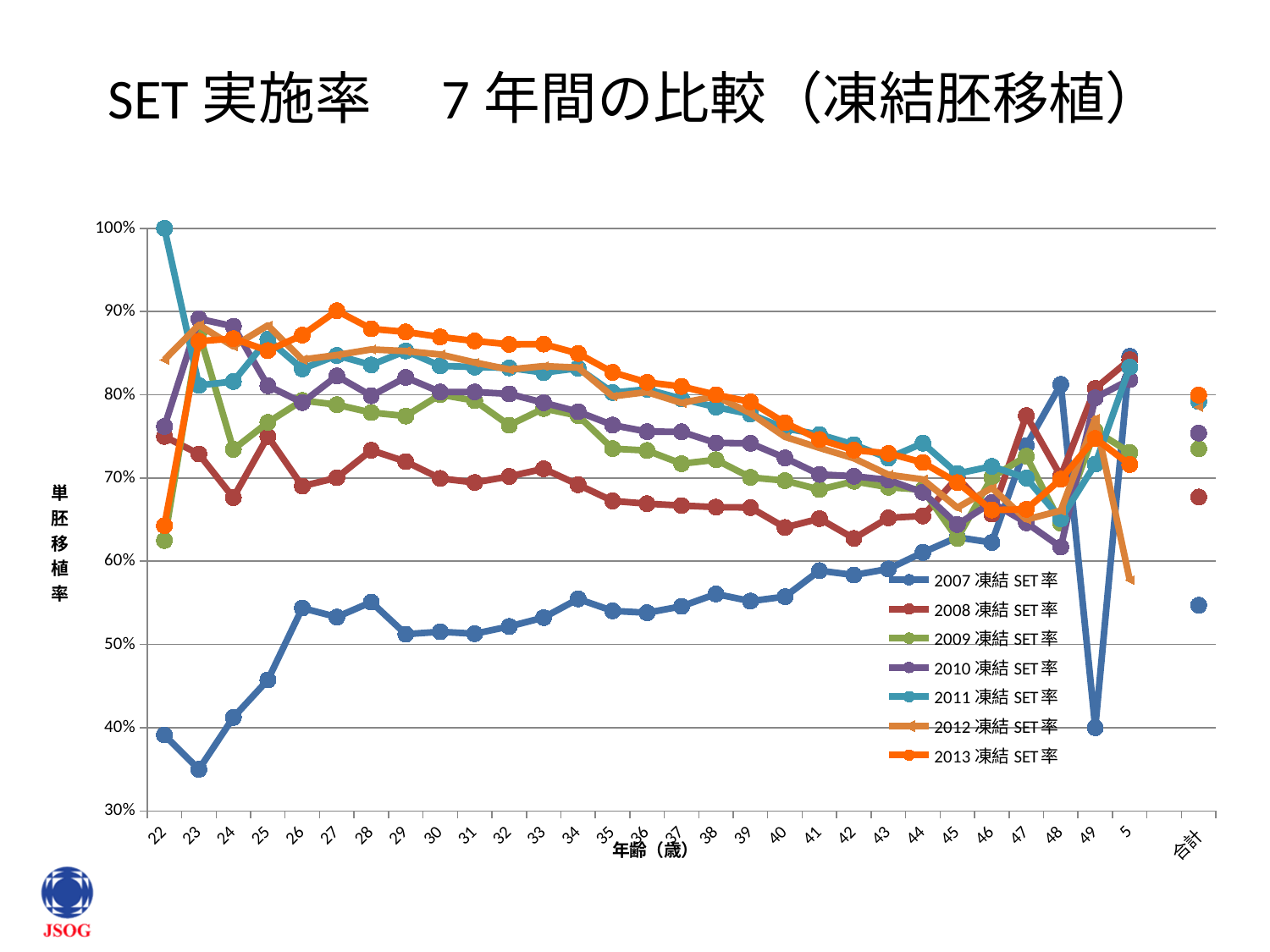

# SET実施率　7年間の比較（凍結胚移植）

### Chart

| Category | 2007凍結SET率 | 2008凍結SET率 | 2009凍結SET率 | 2010凍結SET率 | 2011凍結SET率 | 2012凍結SET率 | 2013凍結SET率 |
|---|---|---|---|---|---|---|---|
| 22 | 0.3913043478260871 | 0.7500000000000001 | 0.6250000000000001 | 0.761904761904762 | 1.0 | 0.8421052631578951 | 0.642857142857143 |
| 23 | 0.35000000000000003 | 0.728813559322034 | 0.8750000000000001 | 0.8913043478260869 | 0.811320754716981 | 0.884057971014493 | 0.864406779661017 |
| 24 | 0.41237113402061903 | 0.676470588235294 | 0.7343750000000001 | 0.8823529411764709 | 0.8160000000000001 | 0.8581560283687941 | 0.8675496688741722 |
| 25 | 0.457446808510638 | 0.7500000000000001 | 0.7667984189723321 | 0.8108108108108111 | 0.866666666666667 | 0.883458646616541 | 0.8530351437699679 |
| 26 | 0.5438066465256801 | 0.6902439024390241 | 0.7931818181818181 | 0.7906976744186052 | 0.8311403508771931 | 0.842287694974003 | 0.8717948717948723 |
| 27 | 0.532994923857868 | 0.7003205128205131 | 0.7881241565452091 | 0.8226415094339621 | 0.847238542890717 | 0.8477366255144031 | 0.901020408163265 |
| 28 | 0.5509736540664381 | 0.733393177737881 | 0.7786131996658311 | 0.7988410596026491 | 0.8358208955223881 | 0.8545006165228112 | 0.8792912513842752 |
| 29 | 0.512408759124088 | 0.7197253433208491 | 0.7744565217391299 | 0.8208877284595301 | 0.8527013251783891 | 0.8525021949078139 | 0.8755886970172679 |
| 30 | 0.515317286652079 | 0.699584679280111 | 0.8001595532508972 | 0.8033962264150941 | 0.8348450491307631 | 0.8484018264840182 | 0.8695652173913041 |
| 31 | 0.512973202892386 | 0.6946086956521742 | 0.7929917550058891 | 0.8033691548068539 | 0.8332862390505791 | 0.838818159980783 | 0.864704590379969 |
| 32 | 0.521662557238464 | 0.7019174898314929 | 0.763414025455453 | 0.801099689218264 | 0.8323660714285711 | 0.830401529636711 | 0.8605720122574051 |
| 33 | 0.5323383084577109 | 0.711153938809925 | 0.7835758835758841 | 0.7905000965437341 | 0.8266617701065001 | 0.8344625808438558 | 0.8608745031232251 |
| 34 | 0.5547645125958381 | 0.6919726197884251 | 0.7749297752808992 | 0.7796471741261032 | 0.83191018342821 | 0.8326403326403332 | 0.849594927791476 |
| 35 | 0.540433403805497 | 0.6724758476984283 | 0.7352606789020629 | 0.7636229749631812 | 0.8026880183014011 | 0.7981165391406709 | 0.8269269269269269 |
| 36 | 0.5381906825568802 | 0.6691759112519812 | 0.7330683624801271 | 0.7557414233059262 | 0.8064516129032261 | 0.8032950022114111 | 0.814922845314264 |
| 37 | 0.5457981971503341 | 0.6669484361792053 | 0.717211034015908 | 0.755596226946361 | 0.795235028976175 | 0.7902374670184701 | 0.80994229915668 |
| 38 | 0.560707748627212 | 0.6650485436893202 | 0.7219730941704031 | 0.7421421123193802 | 0.7851356564227852 | 0.7982791586998091 | 0.800048907727421 |
| 39 | 0.552143098211272 | 0.664561573961622 | 0.7006995651351862 | 0.741739401496259 | 0.7768251493894521 | 0.7778204881798962 | 0.7914877001171419 |
| 40 | 0.5575048732943471 | 0.6405542232880361 | 0.6969017529555651 | 0.7241617697891459 | 0.7596348884381342 | 0.749505259868764 | 0.7663964627855561 |
| 41 | 0.588730911005793 | 0.6512517385257302 | 0.686090701798834 | 0.7043408681736351 | 0.752340575869988 | 0.7362131208763849 | 0.7463051868587031 |
| 42 | 0.5834896810506568 | 0.627450980392157 | 0.6960950764006792 | 0.702187902187902 | 0.740112994350282 | 0.723710393387418 | 0.733534743202417 |
| 43 | 0.5907883082373779 | 0.6521739130434783 | 0.6889352818371609 | 0.6976313841598811 | 0.7238636363636362 | 0.7039612305099031 | 0.729618671926364 |
| 44 | 0.6105960264900661 | 0.6544401544401541 | 0.685906040268456 | 0.682830930537352 | 0.7418755803156921 | 0.6983870967741931 | 0.718677344355464 |
| 45 | 0.628755364806867 | 0.7005076142131982 | 0.6274256144890042 | 0.6442021803766099 | 0.7053658536585362 | 0.6643638457109959 | 0.6945074897866538 |
| 46 | 0.6225490196078431 | 0.6567164179104481 | 0.7007874015748031 | 0.6705882352941182 | 0.7140000000000001 | 0.6881118881118881 | 0.6616257088846882 |
| 47 | 0.739130434782609 | 0.7750000000000001 | 0.7261904761904763 | 0.6462264150943401 | 0.7000000000000001 | 0.65015479876161 | 0.66243654822335 |
| 48 | 0.8125 | 0.7021276595744681 | 0.6455696202531641 | 0.6170212765957452 | 0.6509433962264152 | 0.6608187134502922 | 0.698630136986301 |
| 49 | 0.4 | 0.807692307692308 | 0.756756756756757 | 0.7962962962962961 | 0.716666666666667 | 0.7714285714285712 | 0.7475728155339811 |
| 50歳以上 | 0.8461538461538461 | 0.8421052631578951 | 0.7307692307692311 | 0.8181818181818181 | 0.833333333333333 | 0.5774647887323938 | 0.716216216216216 |
|  | None | None | None | None | None | None | None |
| 合計 | 0.5472079353416609 | 0.6771656271656271 | 0.7350685470277559 | 0.754051324992611 | 0.791840586145648 | 0.7850933067070649 | 0.7997092203198581 |